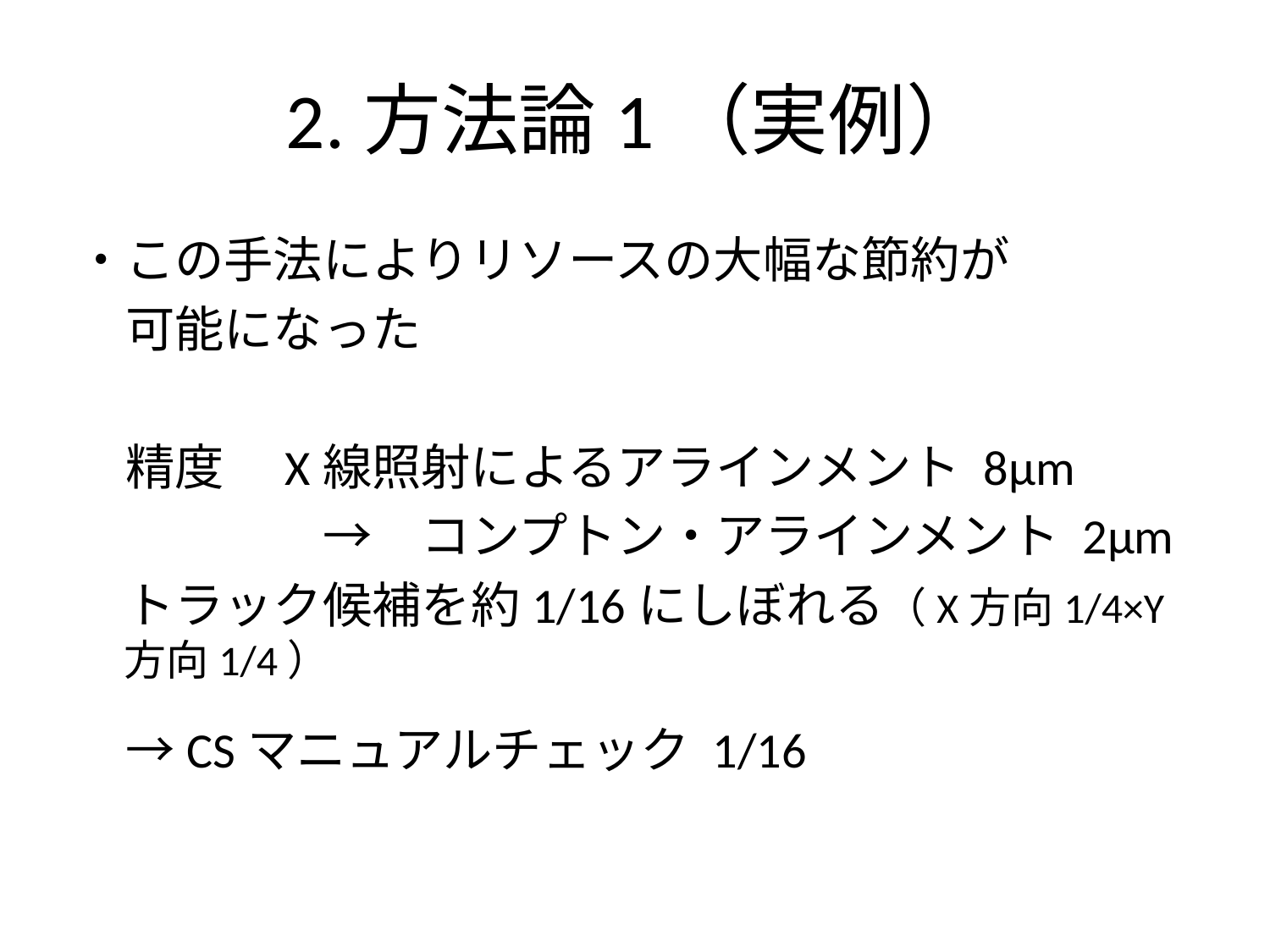

# 2.方法論1（実例）
・この手法によりリソースの大幅な節約が
　可能になった

　精度　X線照射によるアラインメント 8μm
　　　　　→　コンプトン・アラインメント 2μm
　トラック候補を約1/16にしぼれる（X方向1/4×Y方向1/4）

　→CSマニュアルチェック 1/16